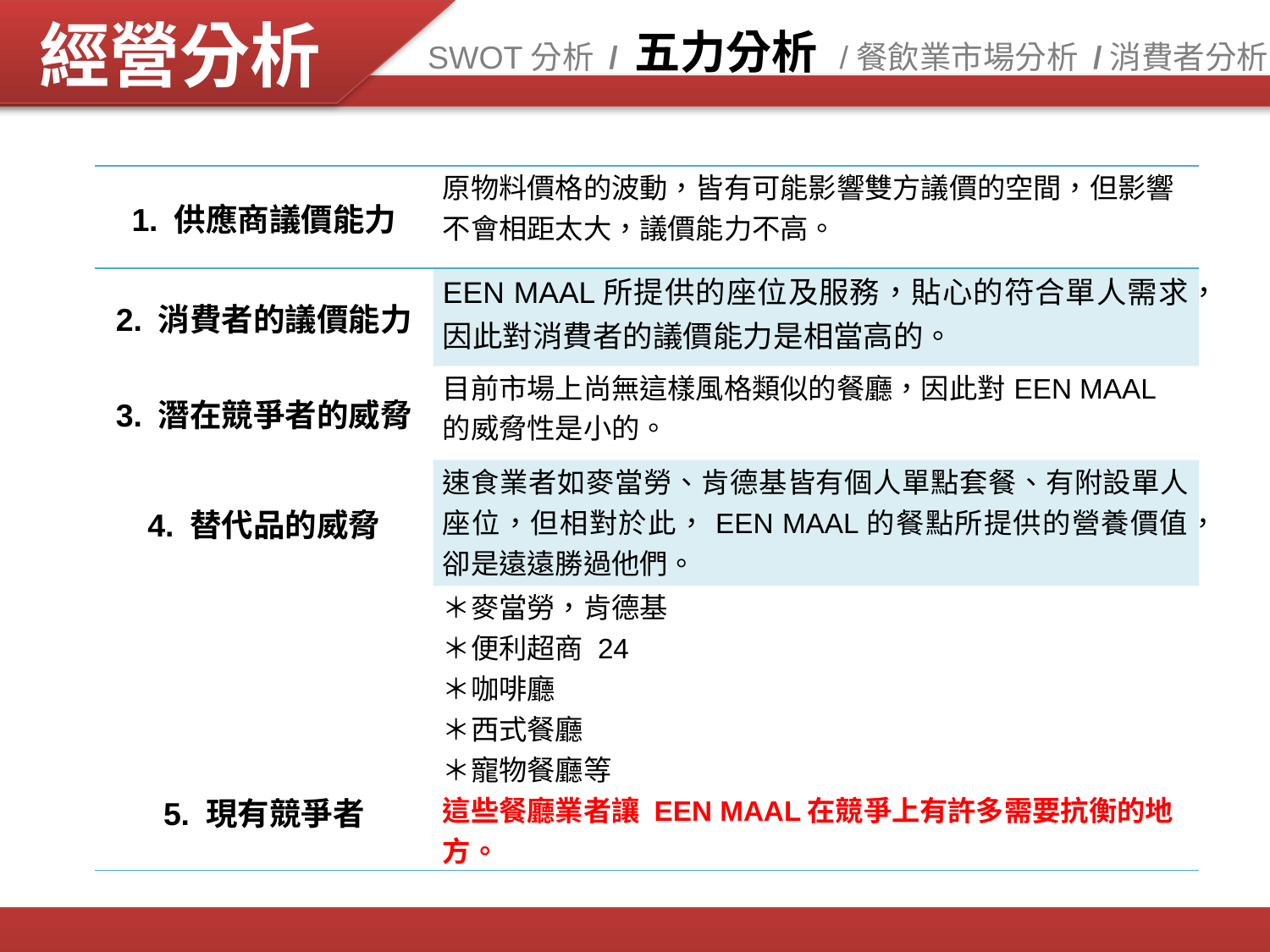

# SWOT分析 / 五力分析 /餐飲業市場分析 /消費者分析
| 1. 供應商議價能力 | 原物料價格的波動，皆有可能影響雙方議價的空間，但影響不會相距太大，議價能力不高。 |
| --- | --- |
| 2. 消費者的議價能力 | EEN MAAL所提供的座位及服務，貼心的符合單人需求，因此對消費者的議價能力是相當高的。 |
| 3. 潛在競爭者的威脅 | 目前市場上尚無這樣風格類似的餐廳，因此對EEN MAAL的威脅性是小的。 |
| 4. 替代品的威脅 | 速食業者如麥當勞、肯德基皆有個人單點套餐、有附設單人座位，但相對於此，EEN MAAL的餐點所提供的營養價值，卻是遠遠勝過他們。 |
| 5. 現有競爭者 | ＊麥當勞，肯德基 ＊便利超商 24 ＊咖啡廳 ＊西式餐廳 ＊寵物餐廳等 這些餐廳業者讓 EEN MAAL在競爭上有許多需要抗衡的地方。 |